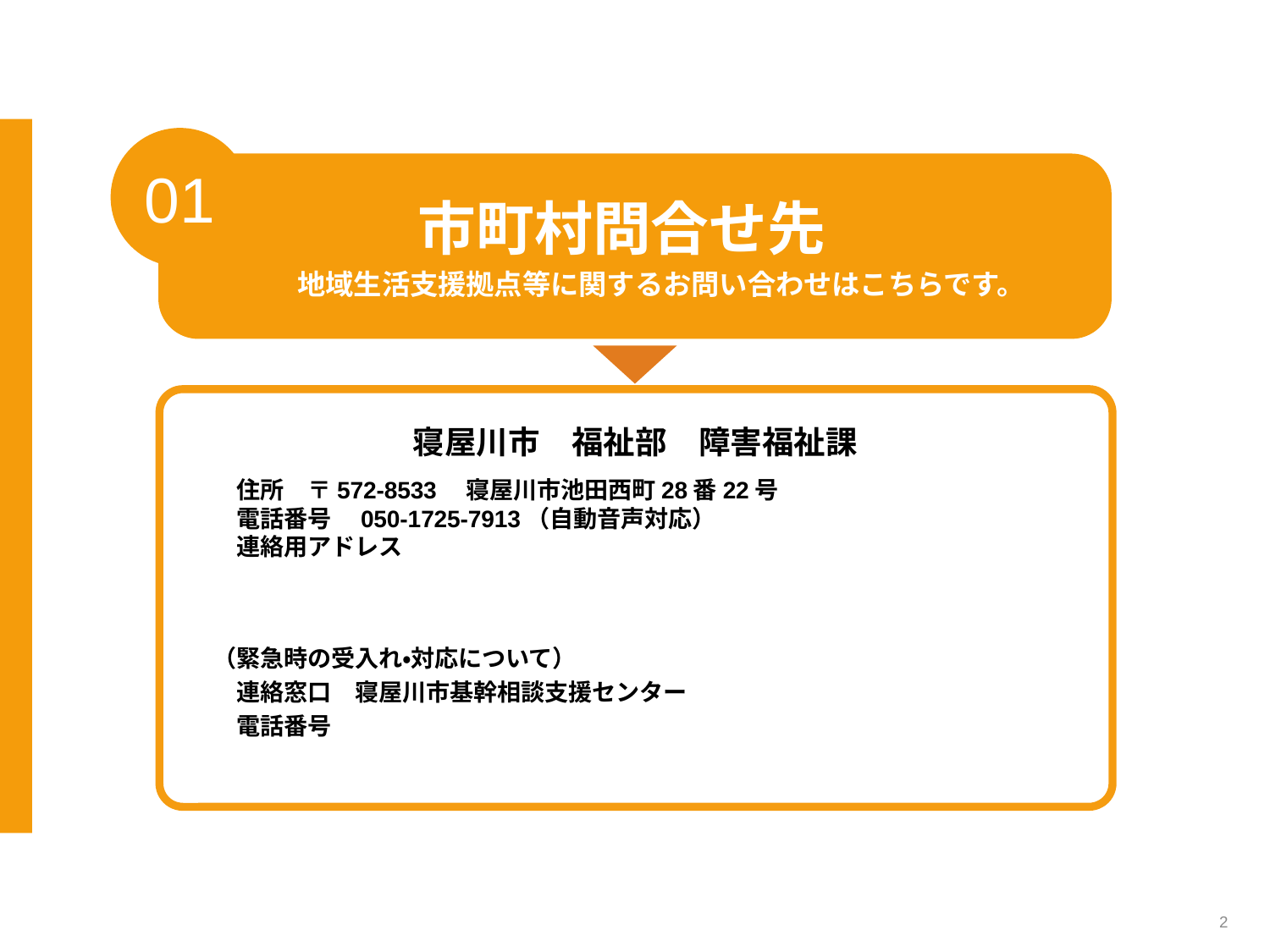

01

市町村問合せ先
地域生活支援拠点等に関するお問い合わせはこちらです。

寝屋川市　福祉部　障害福祉課
　　住所　〒572-8533　寝屋川市池田西町28番22号
　　電話番号　050-1725-7913（自動音声対応）
　　連絡用アドレス
　（緊急時の受入れ・対応について）
　　連絡窓口　寝屋川市基幹相談支援センター
　　電話番号
2